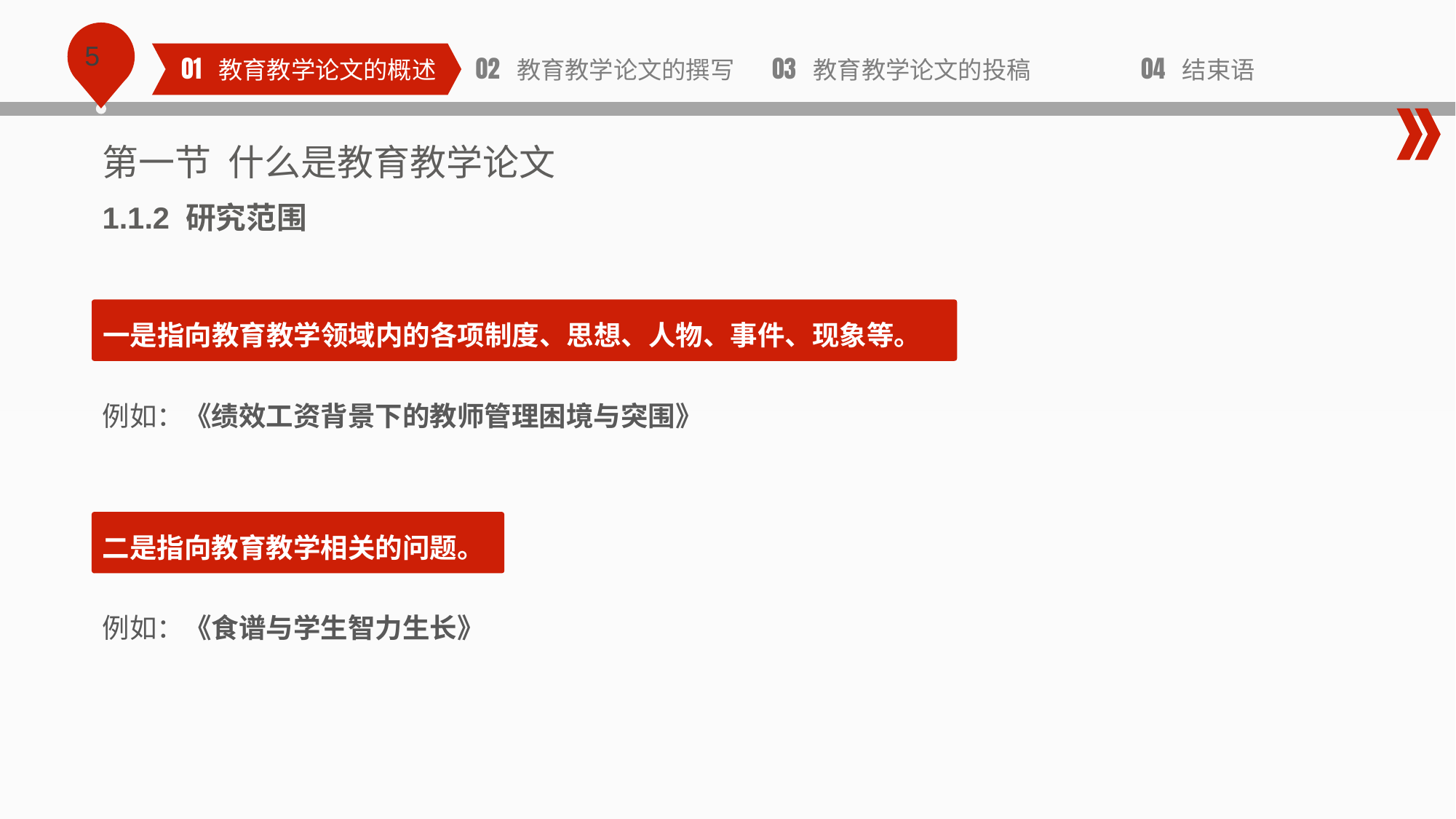

01  教育教学论文的概述
02  教育教学论文的撰写
03  教育教学论文的投稿
04  结束语
第一节  什么是教育教学论文
1.1.2 研究范围

一是指向教育教学领域内的各项制度、思想、人物、事件、现象等。
例如：《绩效工资背景下的教师管理困境与突围》

二是指向教育教学相关的问题。
例如：《食谱与学生智力生长》